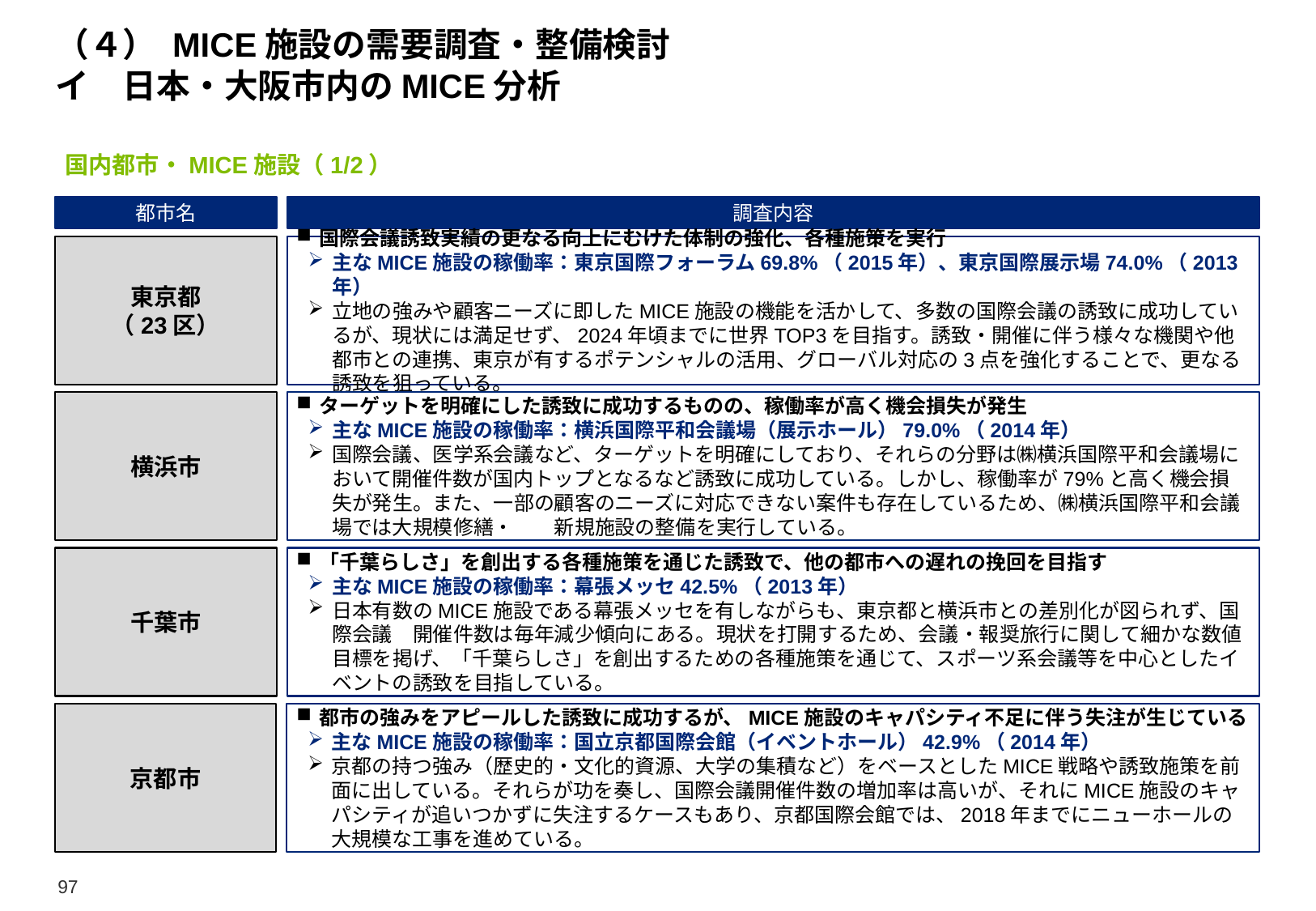

# （４） MICE施設の需要調査・整備検討 イ　日本・大阪市内のMICE分析
国内都市・MICE施設（1/2）
都市名
調査内容
東京都
（23区）
国際会議誘致実績の更なる向上にむけた体制の強化、各種施策を実行
主なMICE施設の稼働率：東京国際フォーラム69.8%（2015年）、東京国際展示場74.0%（2013年）
立地の強みや顧客ニーズに即したMICE施設の機能を活かして、多数の国際会議の誘致に成功しているが、現状には満足せず、2024年頃までに世界TOP3を目指す。誘致・開催に伴う様々な機関や他都市との連携、東京が有するポテンシャルの活用、グローバル対応の3点を強化することで、更なる誘致を狙っている。
横浜市
ターゲットを明確にした誘致に成功するものの、稼働率が高く機会損失が発生
主なMICE施設の稼働率：横浜国際平和会議場（展示ホール）79.0%（2014年）
国際会議、医学系会議など、ターゲットを明確にしており、それらの分野は㈱横浜国際平和会議場において開催件数が国内トップとなるなど誘致に成功している。しかし、稼働率が79%と高く機会損失が発生。また、一部の顧客のニーズに対応できない案件も存在しているため、㈱横浜国際平和会議場では大規模修繕・　　新規施設の整備を実行している。
千葉市
「千葉らしさ」を創出する各種施策を通じた誘致で、他の都市への遅れの挽回を目指す
主なMICE施設の稼働率：幕張メッセ42.5%（2013年）
日本有数のMICE施設である幕張メッセを有しながらも、東京都と横浜市との差別化が図られず、国際会議　開催件数は毎年減少傾向にある。現状を打開するため、会議・報奨旅行に関して細かな数値目標を掲げ、「千葉らしさ」を創出するための各種施策を通じて、スポーツ系会議等を中心としたイベントの誘致を目指している。
京都市
都市の強みをアピールした誘致に成功するが、MICE施設のキャパシティ不足に伴う失注が生じている
主なMICE施設の稼働率：国立京都国際会館（イベントホール）42.9%（2014年）
京都の持つ強み（歴史的・文化的資源、大学の集積など）をベースとしたMICE戦略や誘致施策を前面に出している。それらが功を奏し、国際会議開催件数の増加率は高いが、それにMICE施設のキャパシティが追いつかずに失注するケースもあり、京都国際会館では、2018年までにニューホールの大規模な工事を進めている。
97